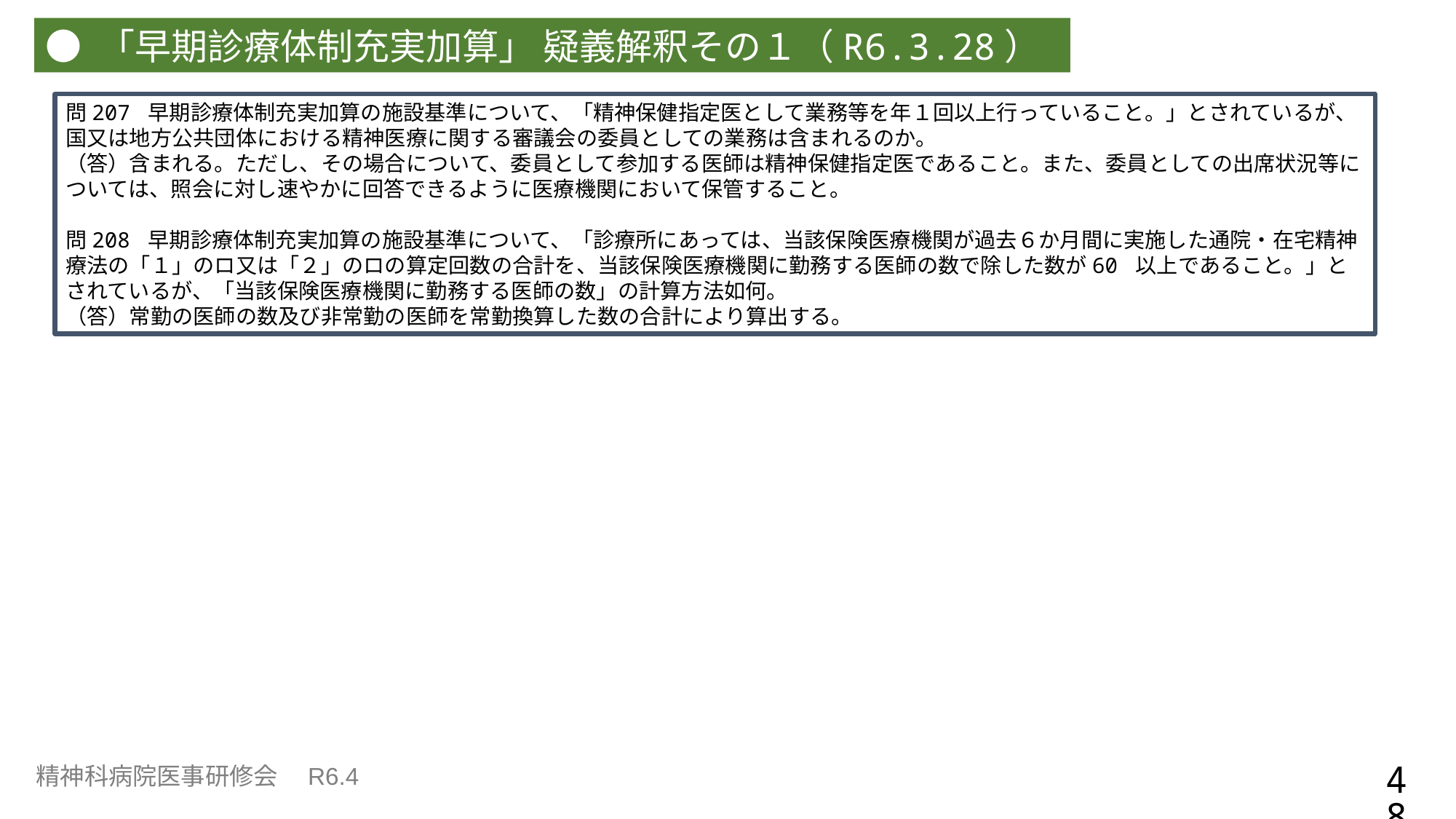

● 「早期診療体制充実加算」 疑義解釈その１（R6.3.28）
問207 早期診療体制充実加算の施設基準について、「精神保健指定医として業務等を年１回以上行っていること。」とされているが、国又は地方公共団体における精神医療に関する審議会の委員としての業務は含まれるのか。
（答）含まれる。ただし、その場合について、委員として参加する医師は精神保健指定医であること。また、委員としての出席状況等については、照会に対し速やかに回答できるように医療機関において保管すること。

問208 早期診療体制充実加算の施設基準について、「診療所にあっては、当該保険医療機関が過去６か月間に実施した通院・在宅精神療法の「１」のロ又は「２」のロの算定回数の合計を、当該保険医療機関に勤務する医師の数で除した数が60 以上であること。」とされているが、「当該保険医療機関に勤務する医師の数」の計算方法如何。
（答）常勤の医師の数及び非常勤の医師を常勤換算した数の合計により算出する。
48